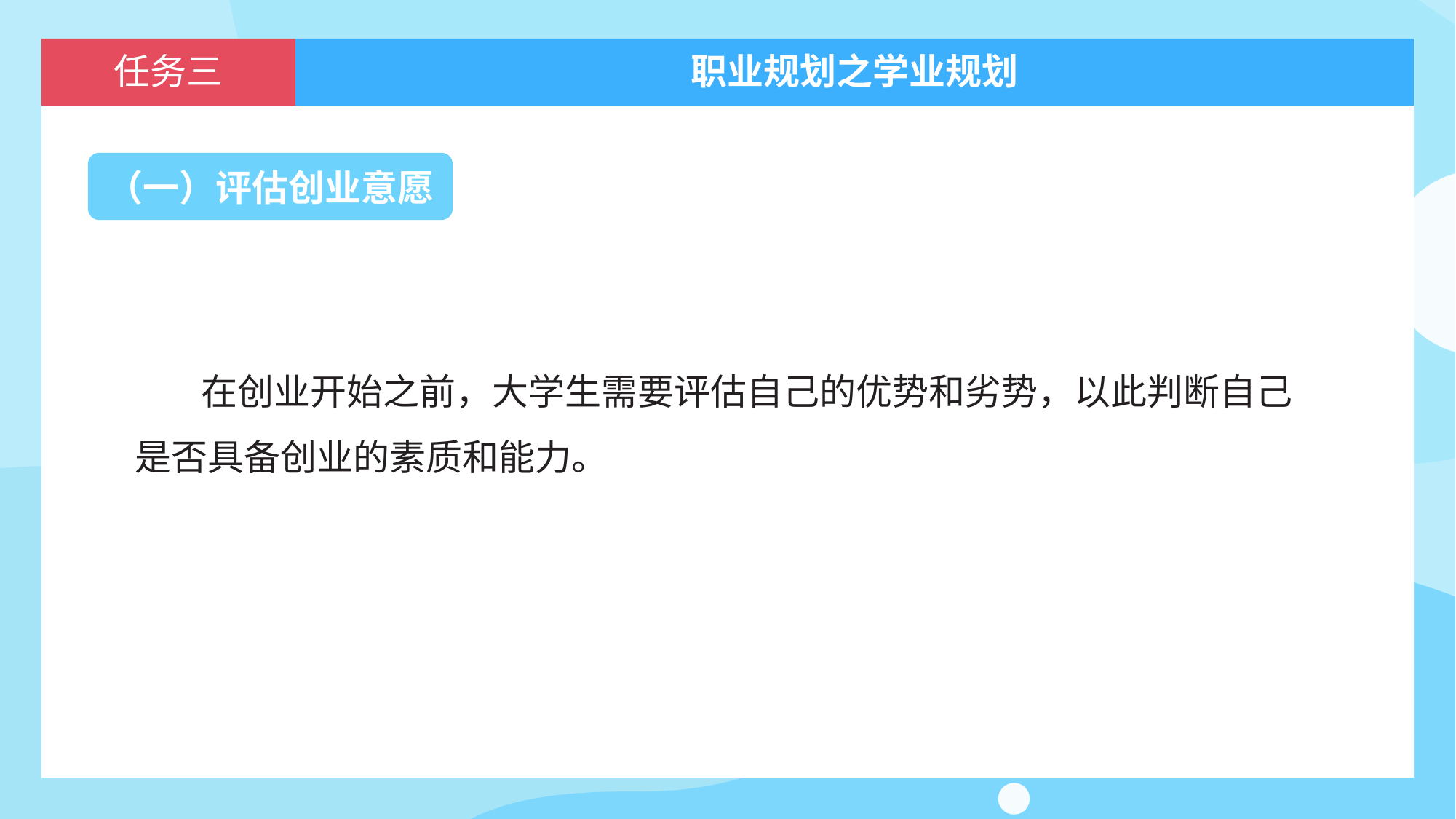

任务三
职业规划之学业规划
（一）评估创业意愿
       在创业开始之前，大学生需要评估自己的优势和劣势，以此判断自己是否具备创业的素质和能力。